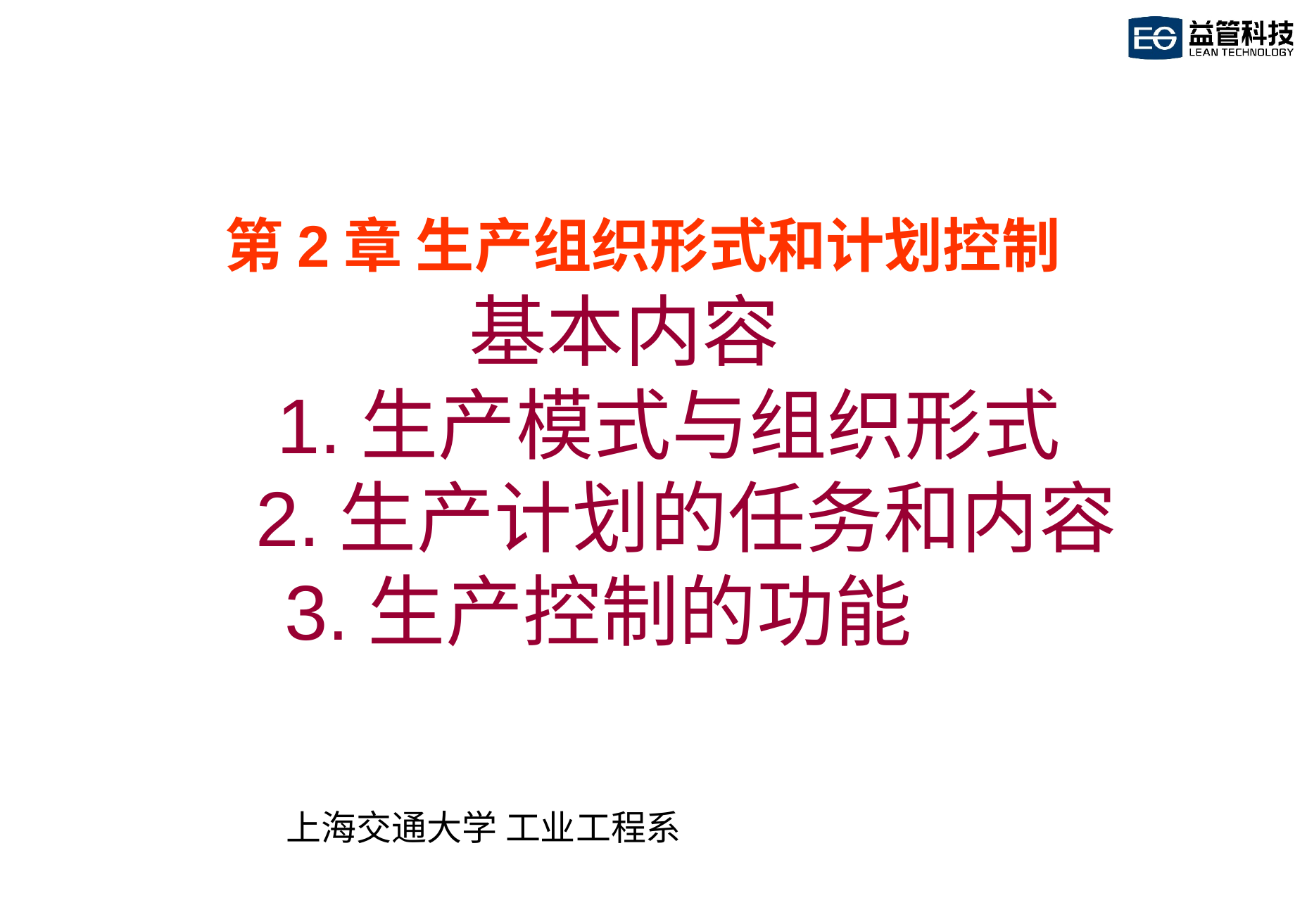

# 第2章 生产组织形式和计划控制 基本内容 1.生产模式与组织形式 2.生产计划的任务和内容 3.生产控制的功能

上海交通大学 工业工程系